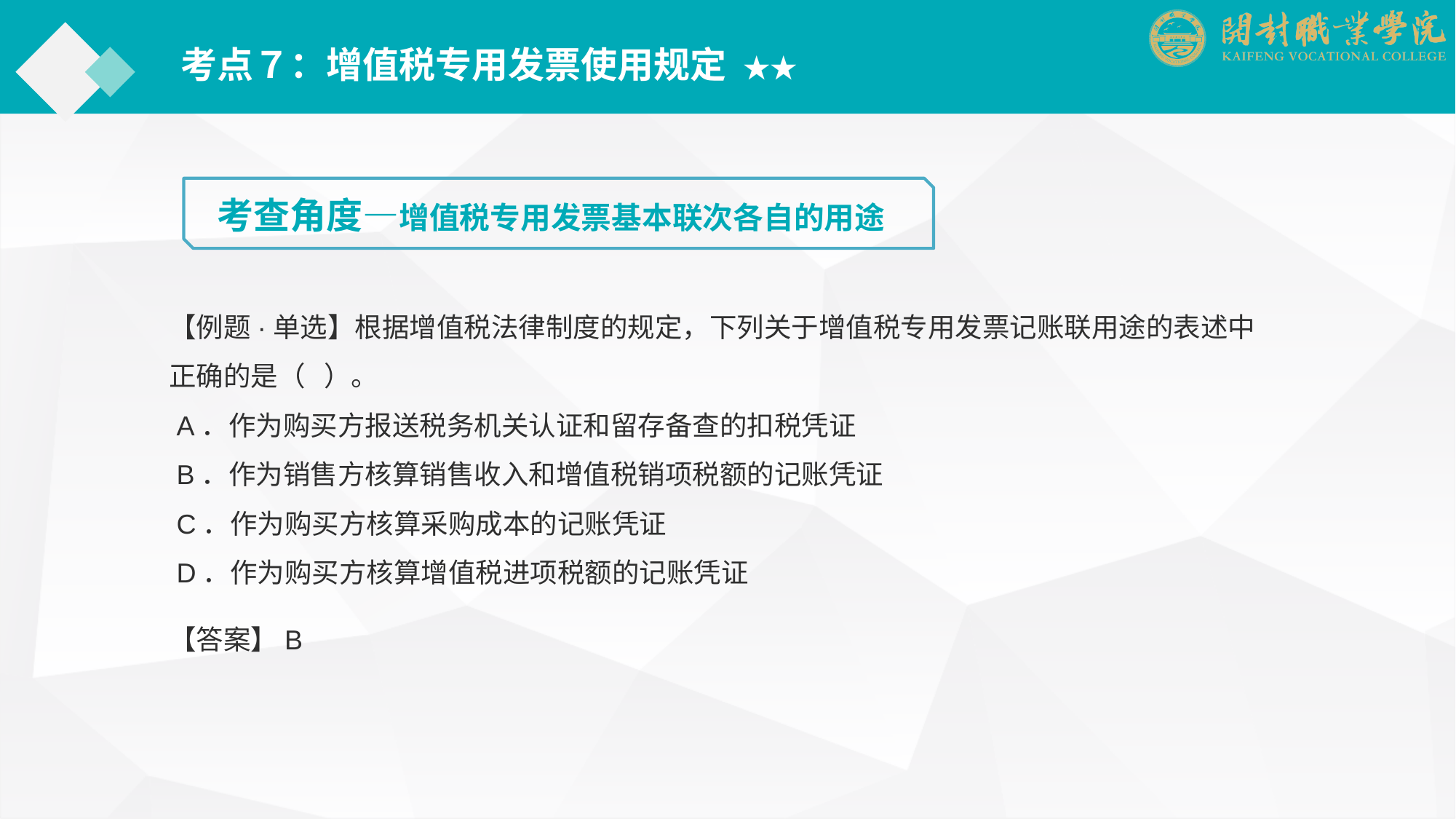

考点７：增值税专用发票使用规定  ★★

考查角度—增值税专用发票基本联次各自的用途
【例题·单选】根据增值税法律制度的规定，下列关于增值税专用发票记账联用途的表述中正确的是（   ）。
 A．作为购买方报送税务机关认证和留存备查的扣税凭证
 B．作为销售方核算销售收入和增值税销项税额的记账凭证
 C．作为购买方核算采购成本的记账凭证
 D．作为购买方核算增值税进项税额的记账凭证
【答案】B